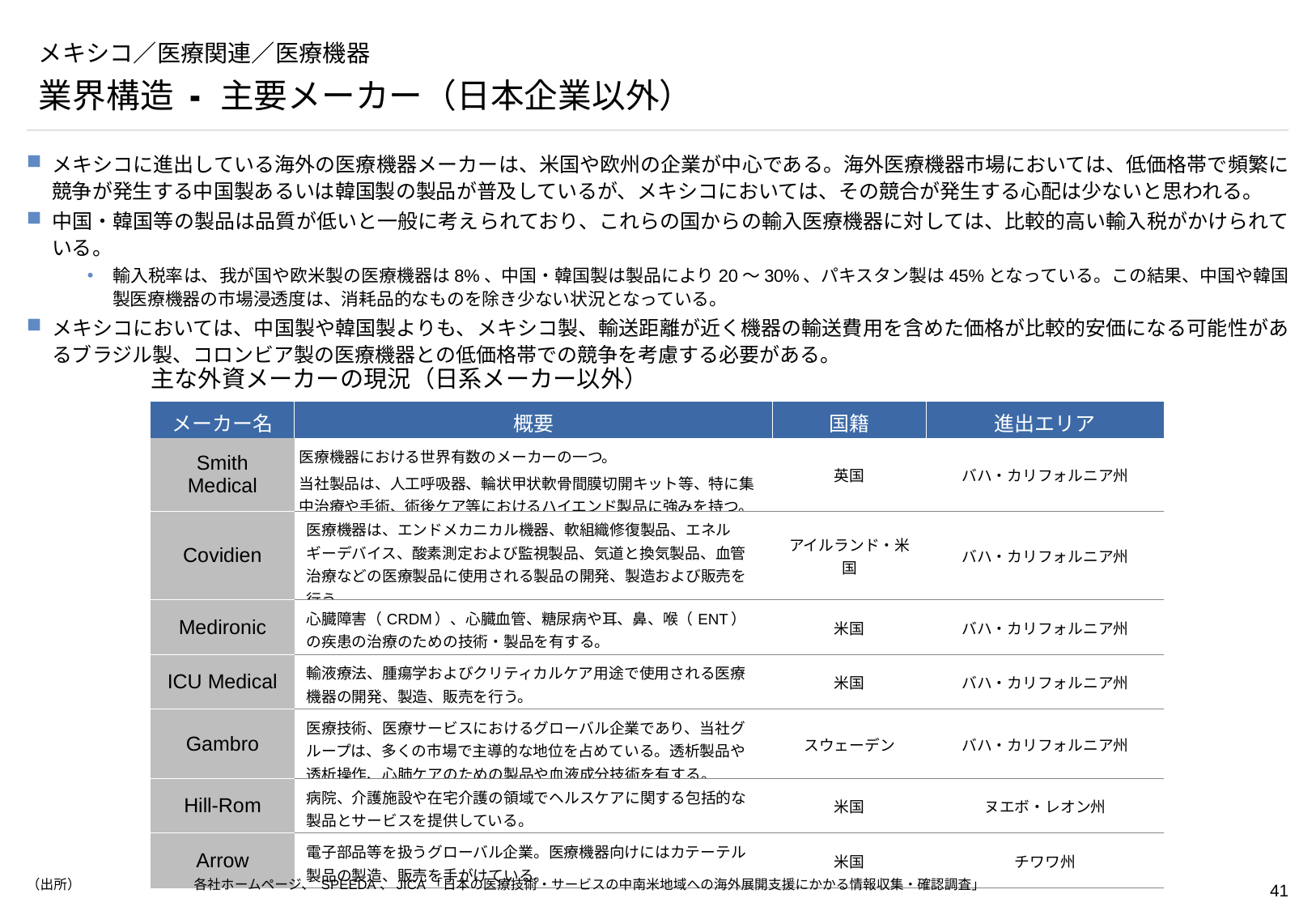

# メキシコ／医療関連／医療機器
業界構造 - 主要メーカー（日本企業以外）
メキシコに進出している海外の医療機器メーカーは、米国や欧州の企業が中心である。海外医療機器市場においては、低価格帯で頻繁に競争が発生する中国製あるいは韓国製の製品が普及しているが、メキシコにおいては、その競合が発生する心配は少ないと思われる。
中国・韓国等の製品は品質が低いと一般に考えられており、これらの国からの輸入医療機器に対しては、比較的高い輸入税がかけられている。
輸入税率は、我が国や欧米製の医療機器は8%、中国・韓国製は製品により20～30%、パキスタン製は45%となっている。この結果、中国や韓国製医療機器の市場浸透度は、消耗品的なものを除き少ない状況となっている。
メキシコにおいては、中国製や韓国製よりも、メキシコ製、輸送距離が近く機器の輸送費用を含めた価格が比較的安価になる可能性があるブラジル製、コロンビア製の医療機器との低価格帯での競争を考慮する必要がある。
主な外資メーカーの現況（日系メーカー以外）
| メーカー名 | 概要 | 国籍 | 進出エリア |
| --- | --- | --- | --- |
| Smith Medical | 医療機器における世界有数のメーカーの一つ。 当社製品は、人工呼吸器、輪状甲状軟骨間膜切開キット等、特に集中治療や手術、術後ケア等におけるハイエンド製品に強みを持つ。 | 英国 | バハ・カリフォルニア州 |
| Covidien | 医療機器は、エンドメカニカル機器、軟組織修復製品、エネルギーデバイス、酸素測定および監視製品、気道と換気製品、血管治療などの医療製品に使用される製品の開発、製造および販売を行う。 | アイルランド・米国 | バハ・カリフォルニア州 |
| Medironic | 心臓障害（CRDM）、心臓血管、糖尿病や耳、鼻、喉（ENT）の疾患の治療のための技術・製品を有する。 | 米国 | バハ・カリフォルニア州 |
| ICU Medical | 輸液療法、腫瘍学およびクリティカルケア用途で使用される医療機器の開発、製造、販売を行う。 | 米国 | バハ・カリフォルニア州 |
| Gambro | 医療技術、医療サービスにおけるグローバル企業であり、当社グループは、多くの市場で主導的な地位を占めている。透析製品や透析操作、心肺ケアのための製品や血液成分技術を有する。 | スウェーデン | バハ・カリフォルニア州 |
| Hill-Rom | 病院、介護施設や在宅介護の領域でヘルスケアに関する包括的な製品とサービスを提供している。 | 米国 | ヌエボ・レオン州 |
| Arrow | 電子部品等を扱うグローバル企業。医療機器向けにはカテーテル製品の製造、販売を手がけている。 | 米国 | チワワ州 |
（出所）	各社ホームページ、 SPEEDA、JICA「日本の医療技術・サービスの中南米地域への海外展開支援にかかる情報収集・確認調査」